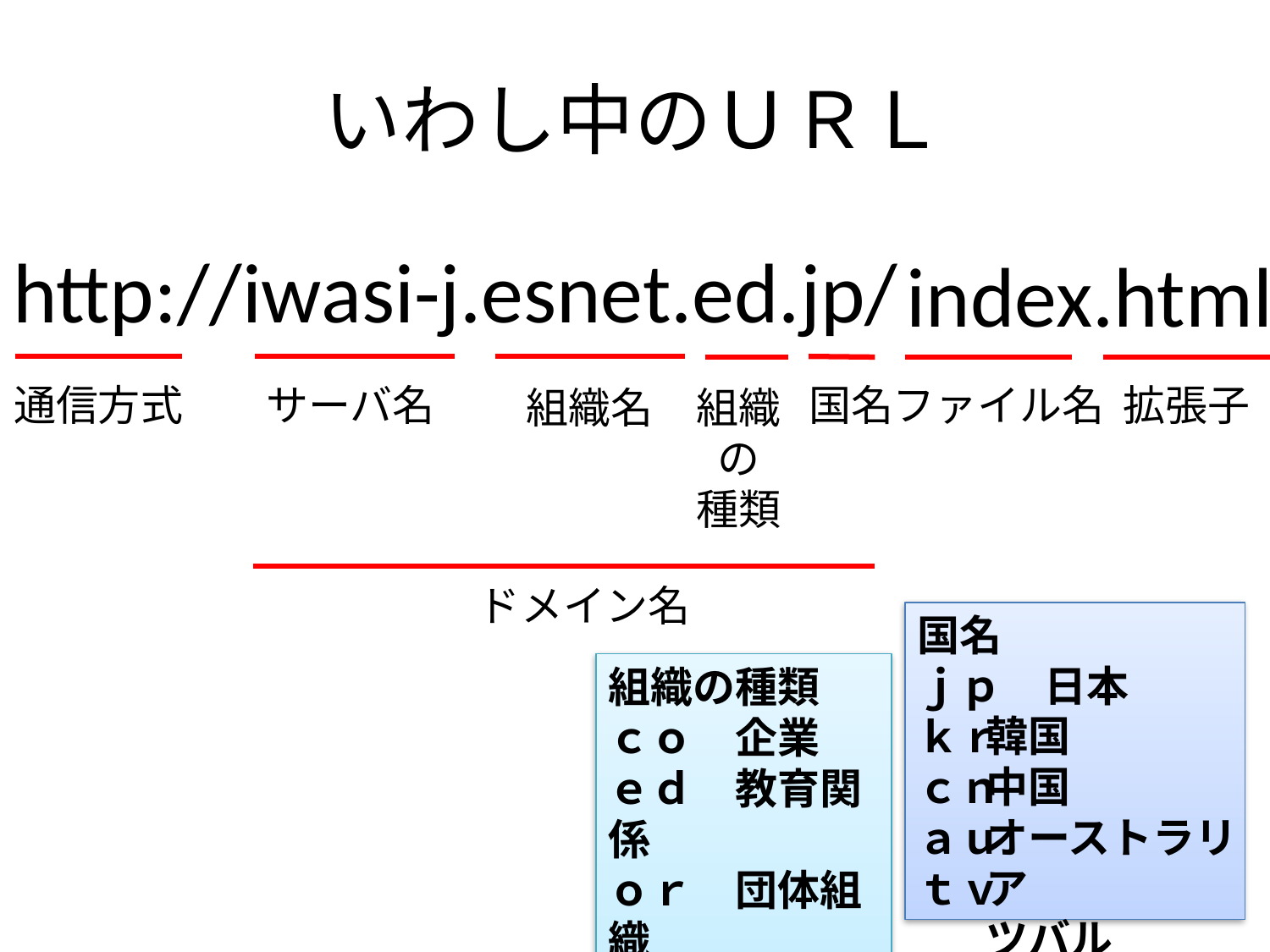

# いわし中のＵＲＬ
http://iwasi-j.esnet.ed.jp/
index.html
ファイル名
通信方式
サーバ名
国名
拡張子
組織名
組織
の
種類
ドメイン名
国名
ｊｐ　日本
ｋｒ
ｃｎ
ａｕ
ｔｖ
組織の種類
ｃｏ　企業
ｅｄ　教育関係
ｏｒ　団体組織
ｇｏ　政府機関
韓国
中国
オーストラリア
ツバル